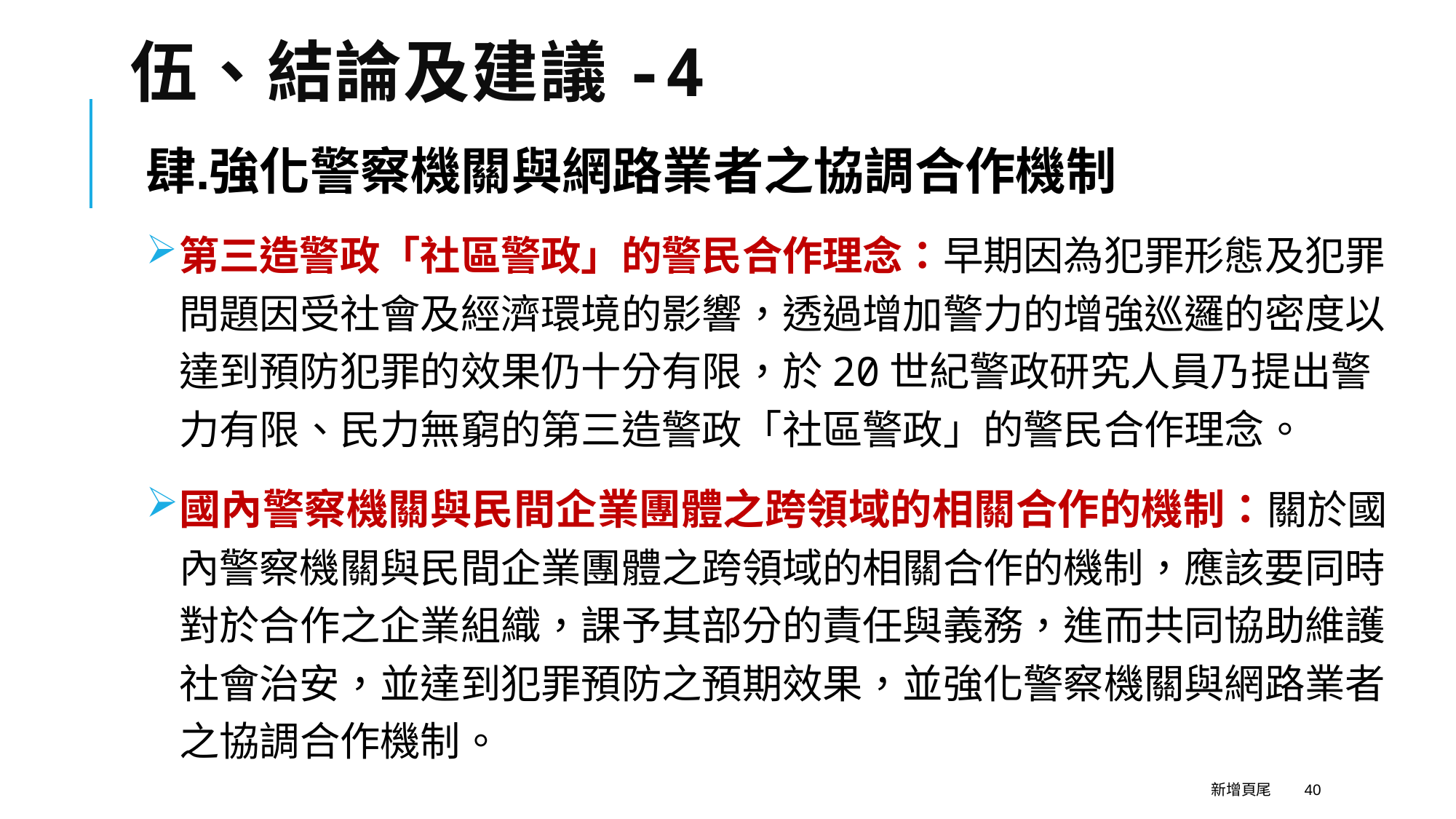

# 伍、結論及建議-4
強化警察機關與網路業者之協調合作機制
第三造警政「社區警政」的警民合作理念：早期因為犯罪形態及犯罪問題因受社會及經濟環境的影響，透過增加警力的增強巡邏的密度以達到預防犯罪的效果仍十分有限，於20世紀警政研究人員乃提出警力有限、民力無窮的第三造警政「社區警政」的警民合作理念。
國內警察機關與民間企業團體之跨領域的相關合作的機制：關於國內警察機關與民間企業團體之跨領域的相關合作的機制，應該要同時對於合作之企業組織，課予其部分的責任與義務，進而共同協助維護社會治安，並達到犯罪預防之預期效果，並強化警察機關與網路業者之協調合作機制。

新增頁尾
40